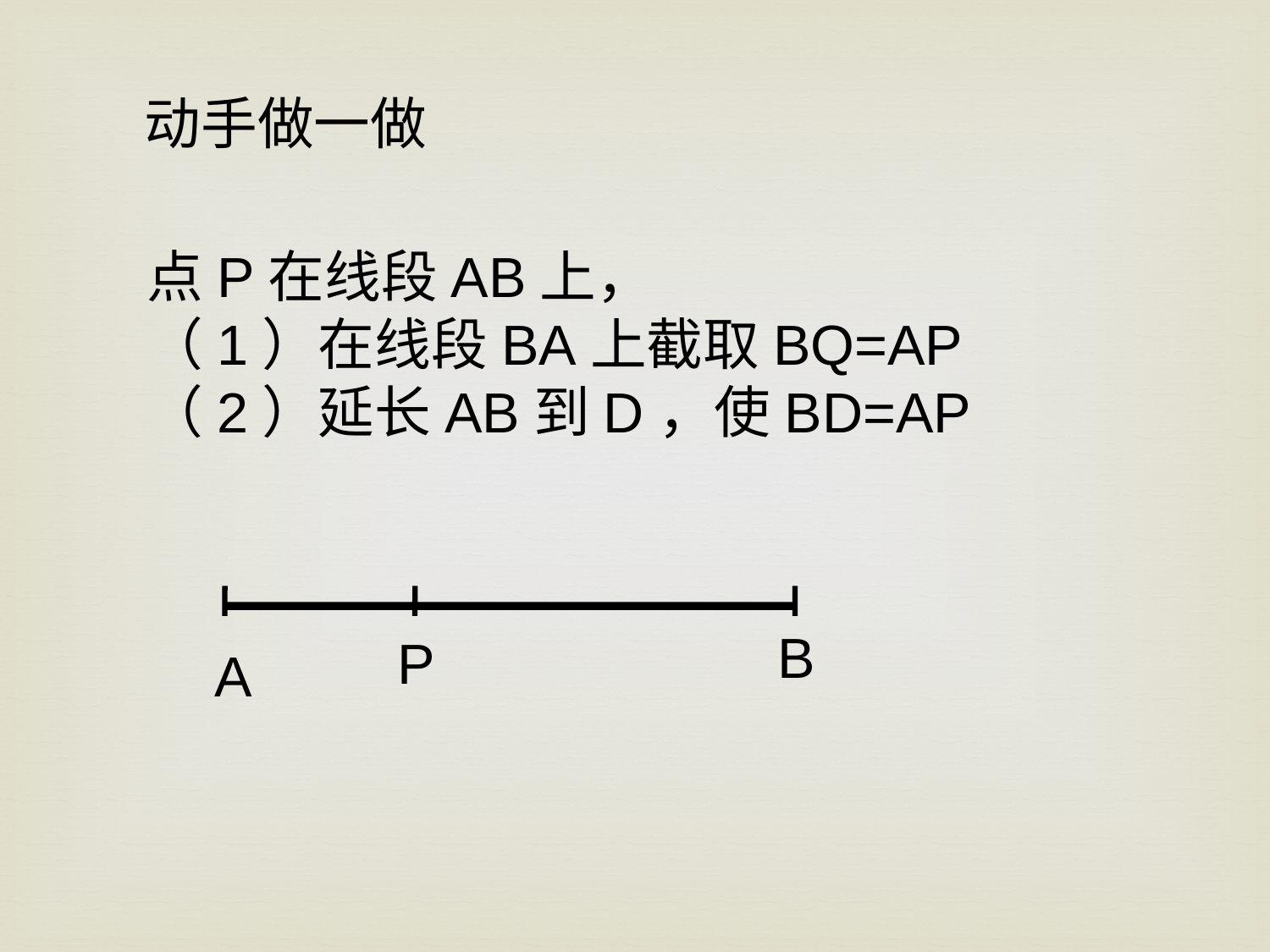

动手做一做
点P在线段AB上，
（1）在线段BA上截取BQ=AP
（2）延长AB到D，使BD=AP

B
P
A